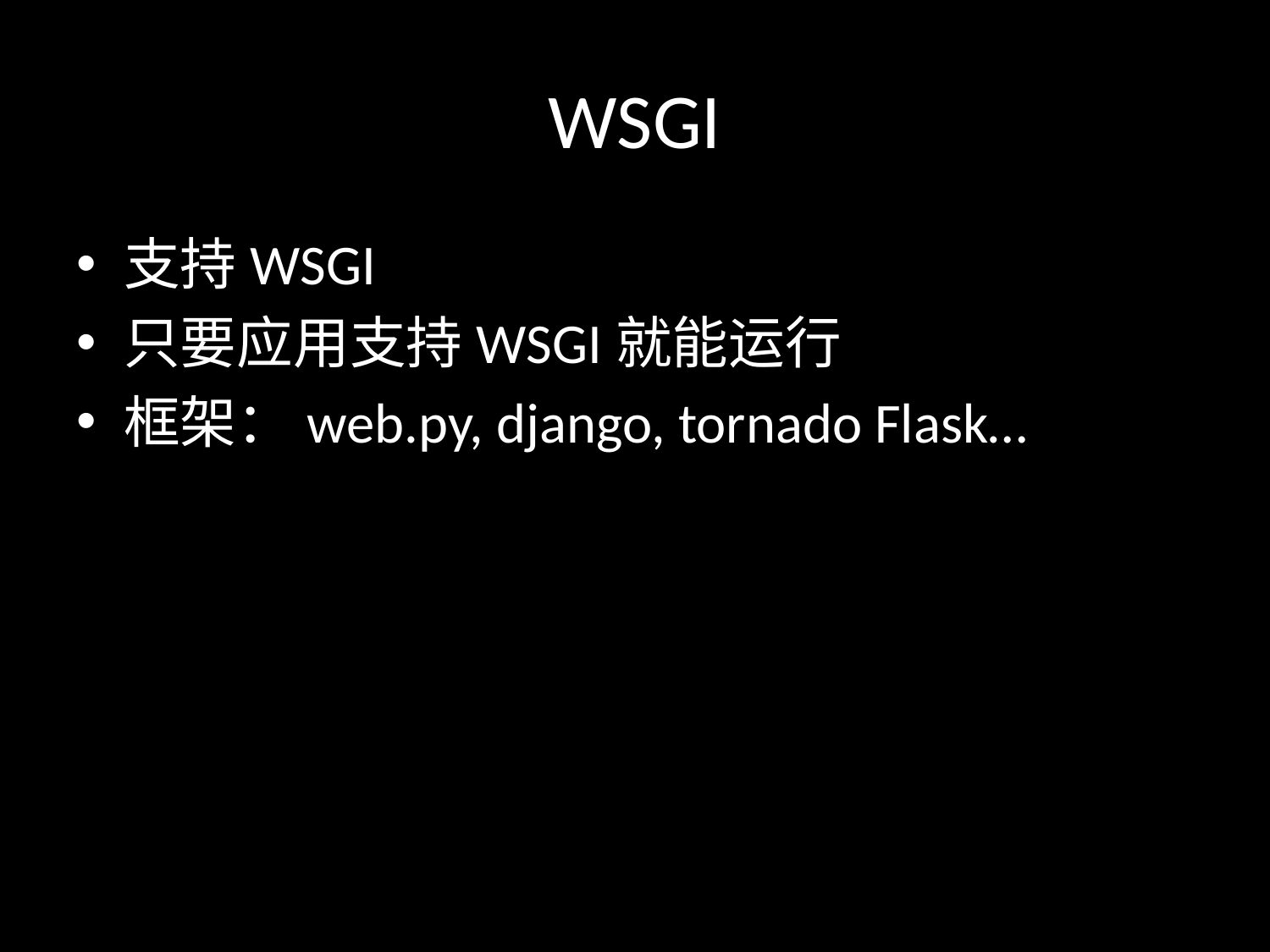

# WSGI
支持WSGI
只要应用支持WSGI就能运行
框架：web.py, django, tornado Flask…